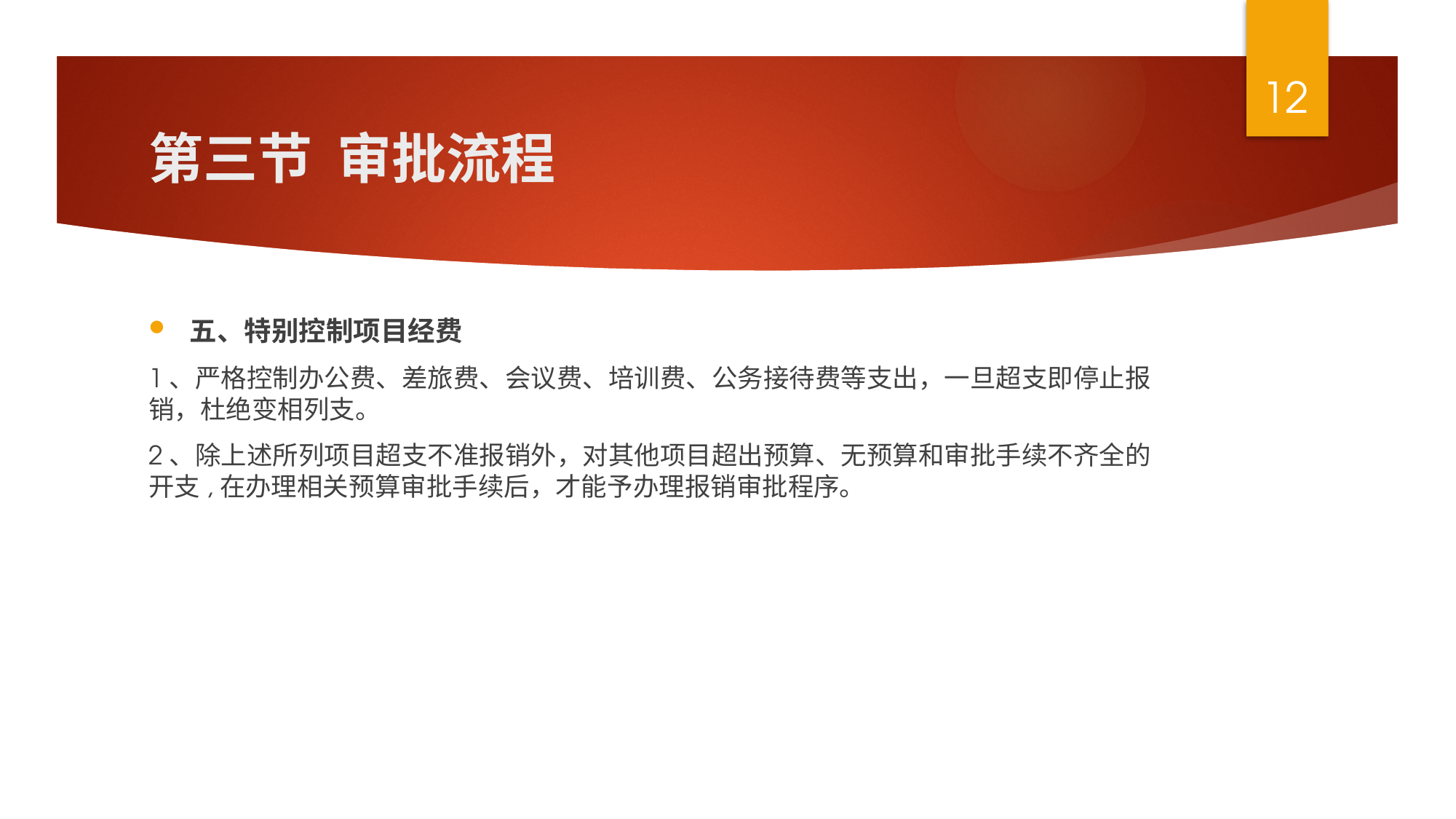

12
# 第三节  审批流程
五、特别控制项目经费
1、严格控制办公费、差旅费、会议费、培训费、公务接待费等支出，一旦超支即停止报销，杜绝变相列支。
2、除上述所列项目超支不准报销外，对其他项目超出预算、无预算和审批手续不齐全的开支,在办理相关预算审批手续后，才能予办理报销审批程序。